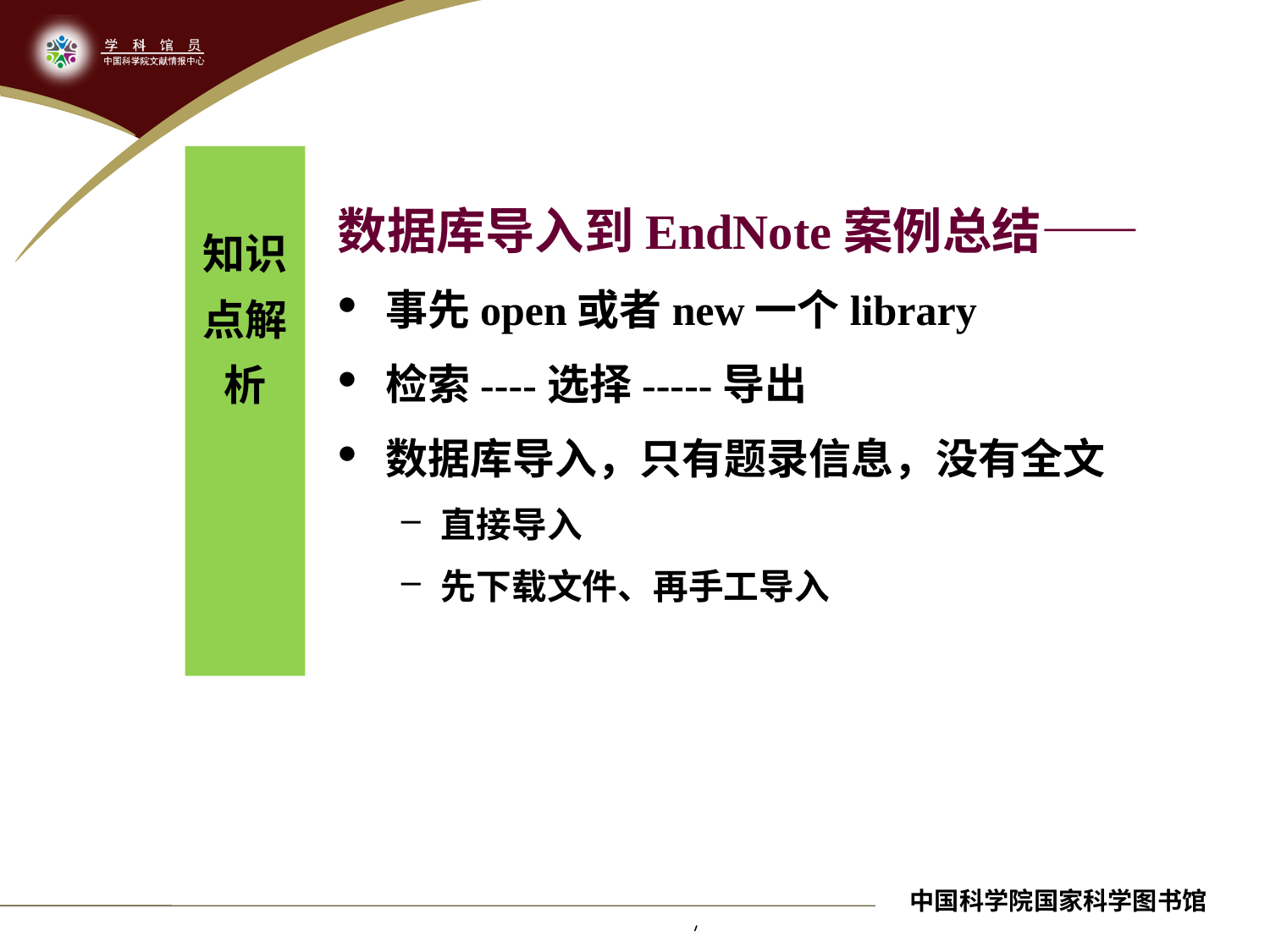

知识点解析
数据库导入到EndNote案例总结——
事先open或者new一个library
检索----选择-----导出
数据库导入，只有题录信息，没有全文
直接导入
先下载文件、再手工导入

中国科学院国家科学图书馆